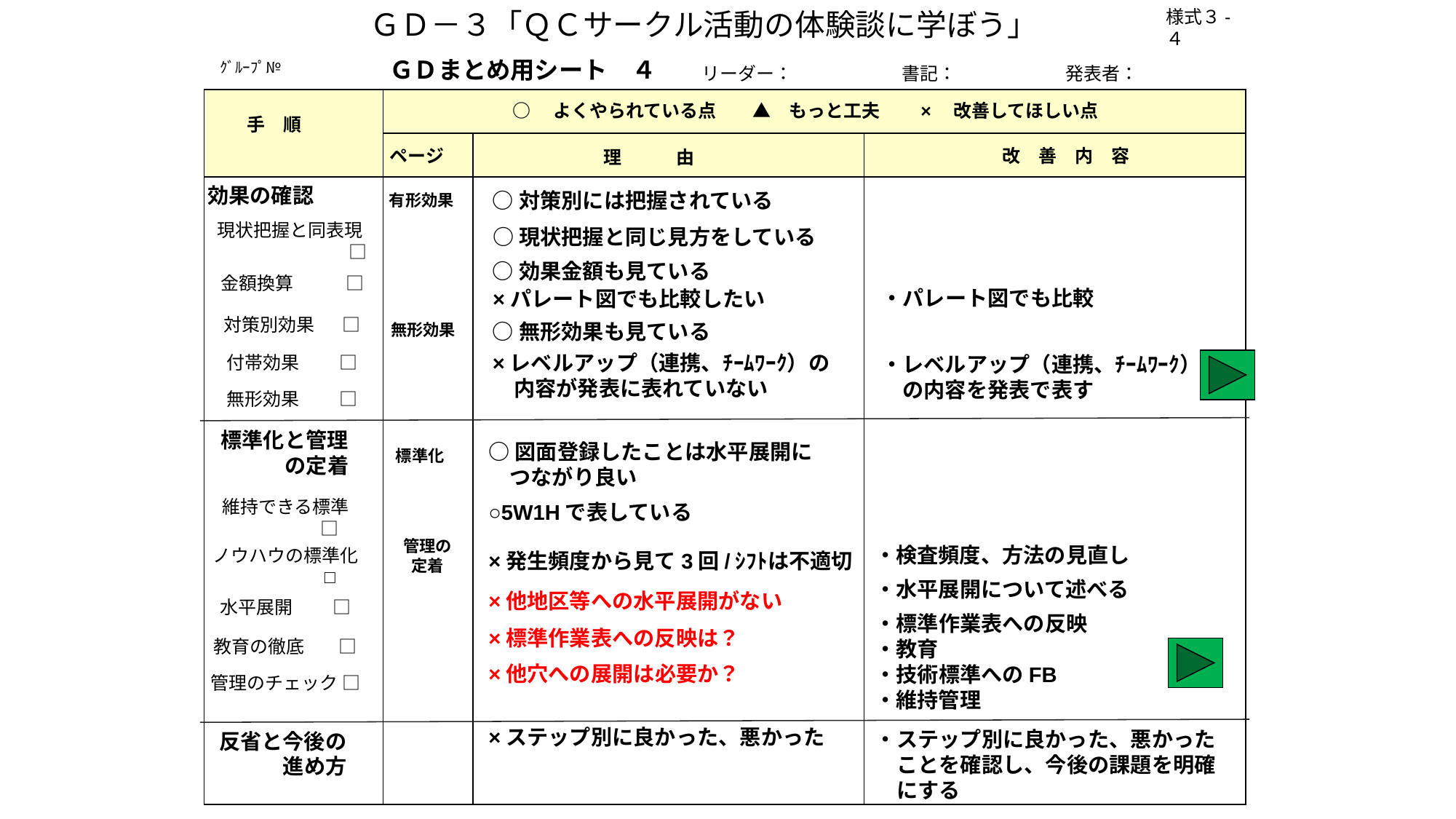

ＧＤ－３「ＱＣサークル活動の体験談に学ぼう」
様式３-４
ＧＤまとめ用シート　４
ｸﾞﾙｰﾌﾟ№
リーダー：　　　　　　書記：　　　　　　発表者：
|  |  |  |  |
| --- | --- | --- | --- |
|  |  |  |  |
|  |  |  |  |
○　よくやられている点　　▲　もっと工夫　　×　改善してほしい点

手　順
ページ
改　善　内　容
理　　　由
○対策別には把握されている
効果の確認
有形効果
○現状把握と同じ見方をしている
現状把握と同表現
　　　　　　　 □
○効果金額も見ている
金額換算　 　   □
・パレート図でも比較
×パレート図でも比較したい
対策別効果       □
○無形効果も見ている
無形効果
×レベルアップ（連携、ﾁｰﾑﾜｰｸ）の
　内容が発表に表れていない
・レベルアップ（連携、ﾁｰﾑﾜｰｸ）
　の内容を発表で表す

付帯効果          □
無形効果          □
標準化と管理
            の定着
○図面登録したことは水平展開に
　つながり良い
標準化
○5W1Hで表している
維持できる標準
                 　  □
管理の
定着
・検査頻度、方法の見直し
×発生頻度から見て3回/ｼﾌﾄは不適切
ノウハウの標準化
                      □
・水平展開について述べる
×他地区等への水平展開がない
水平展開          □
・標準作業表への反映
・教育
・技術標準へのFB
・維持管理
×標準作業表への反映は？
教育の徹底 　   □

×他穴への展開は必要か？
管理のチェック □
×ステップ別に良かった、悪かった
・ステップ別に良かった、悪かった
　ことを確認し、今後の課題を明確
　にする
反省と今後の
            進め方